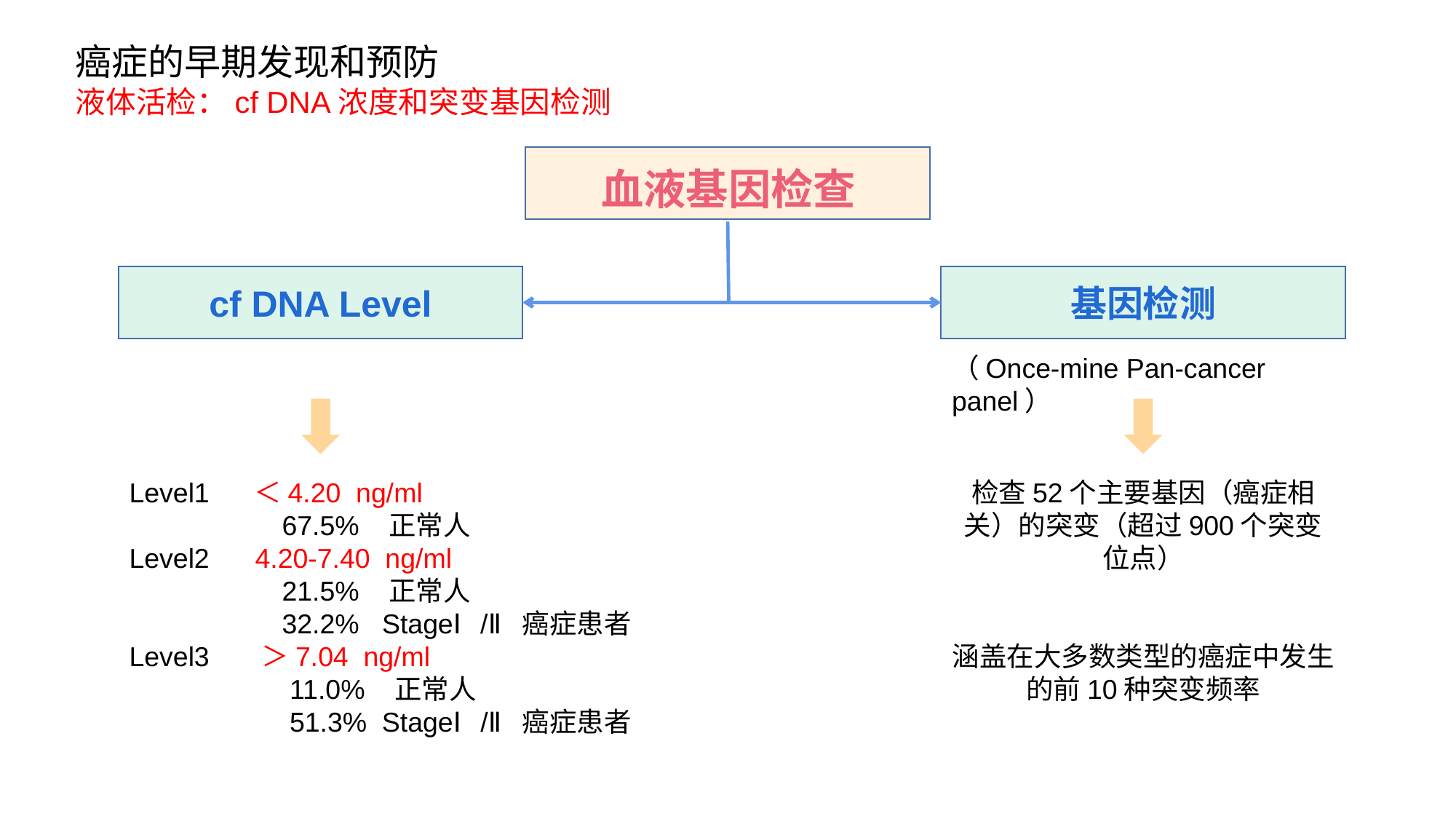

癌症的早期发现和预防
液体活检：cf DNA浓度和突变基因检测

血液基因检查

cf DNA Level
基因检测
（Once-mine Pan-cancer panel）

Level1     ＜4.20  ng/ml
                    67.5%   正常人
Level2      4.20-7.40  ng/ml
                    21.5%   正常人
                    32.2%   StageⅠ/Ⅱ癌症患者
Level3      ＞7.04  ng/ml
                     11.0%   正常人
                     51.3%  StageⅠ/Ⅱ癌症患者
检查52个主要基因（癌症相关）的突变（超过900个突变位点）

涵盖在大多数类型的癌症中发生的前10种突变频率